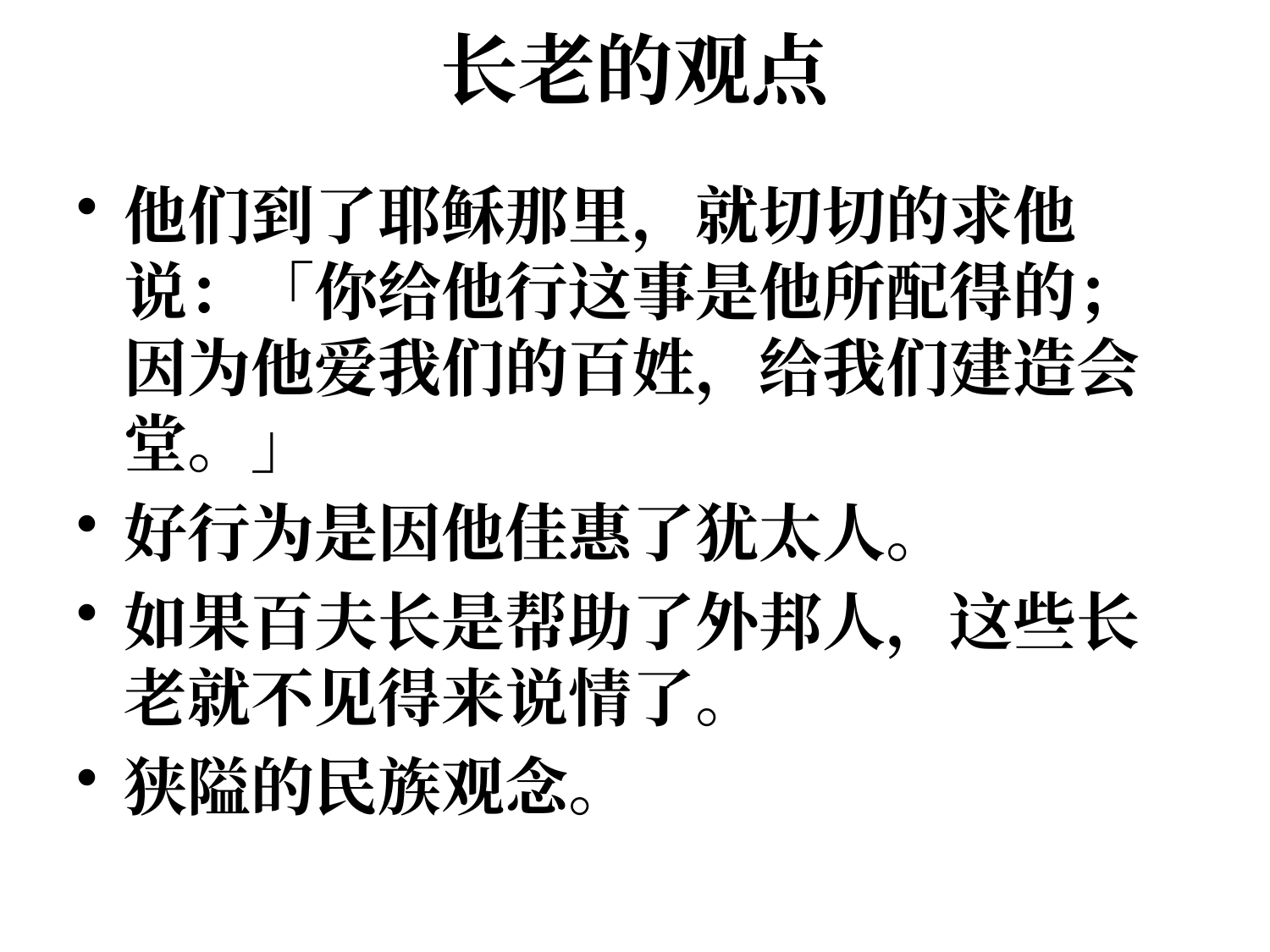

# 长老的观点
他们到了耶稣那里，就切切的求他说：「你给他行这事是他所配得的；因为他爱我们的百姓，给我们建造会堂。」
好行为是因他佳惠了犹太人。
如果百夫长是帮助了外邦人，这些长老就不见得来说情了。
狭隘的民族观念。